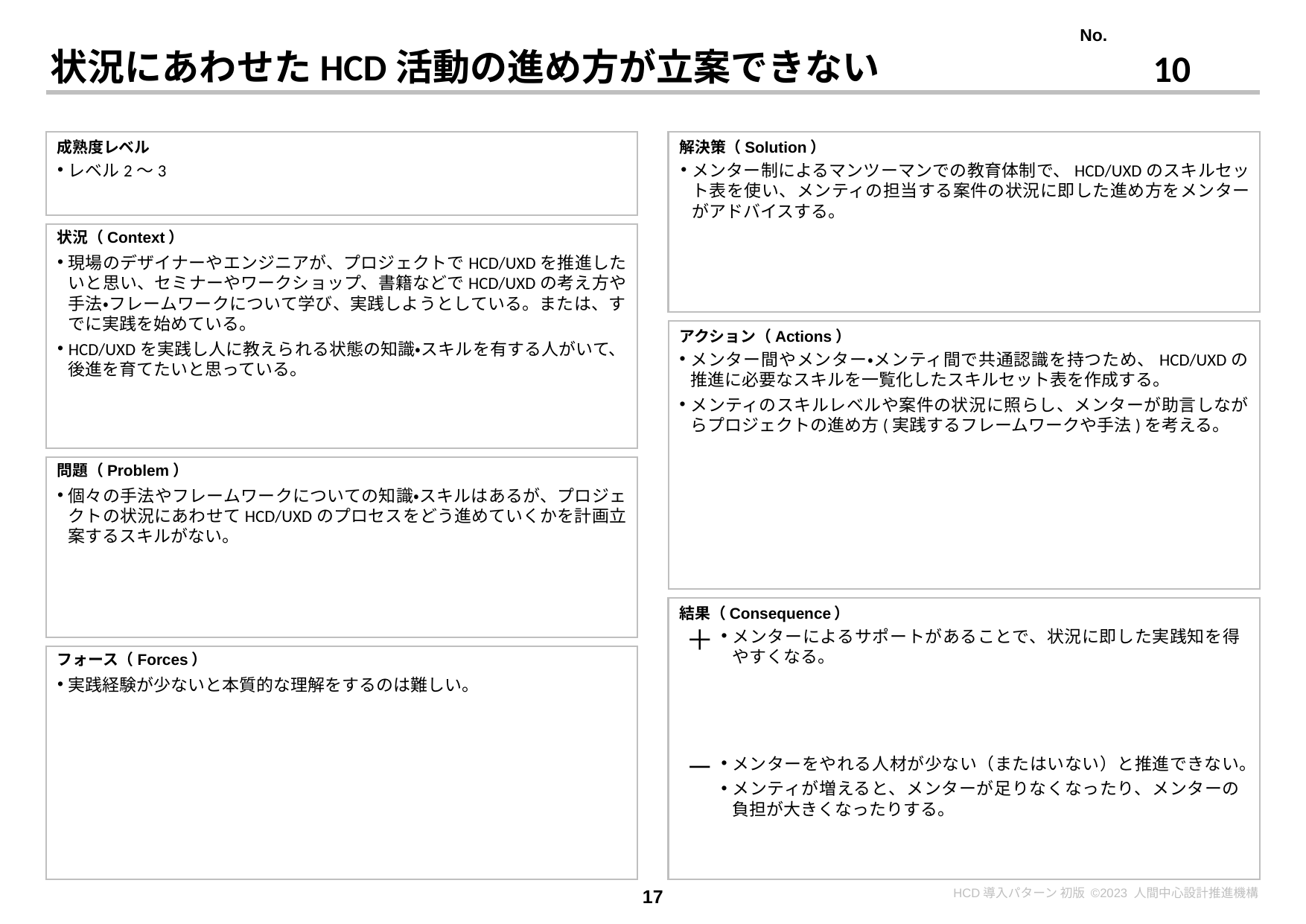

10
# 状況にあわせたHCD活動の進め方が立案できない
レベル2〜3
メンター制によるマンツーマンでの教育体制で、HCD/UXDのスキルセット表を使い、メンティの担当する案件の状況に即した進め方をメンターがアドバイスする。

現場のデザイナーやエンジニアが、プロジェクトでHCD/UXDを推進したいと思い、セミナーやワークショップ、書籍などでHCD/UXDの考え方や手法・フレームワークについて学び、実践しようとしている。または、すでに実践を始めている。
HCD/UXDを実践し人に教えられる状態の知識・スキルを有する人がいて、後進を育てたいと思っている。
メンター間やメンター・メンティ間で共通認識を持つため、HCD/UXDの推進に必要なスキルを一覧化したスキルセット表を作成する。
メンティのスキルレベルや案件の状況に照らし、メンターが助言しながらプロジェクトの進め方(実践するフレームワークや手法)を考える。
個々の手法やフレームワークについての知識・スキルはあるが、プロジェクトの状況にあわせてHCD/UXDのプロセスをどう進めていくかを計画立案するスキルがない。
メンターによるサポートがあることで、状況に即した実践知を得やすくなる。
実践経験が少ないと本質的な理解をするのは難しい。
メンターをやれる人材が少ない（またはいない）と推進できない。
メンティが増えると、メンターが足りなくなったり、メンターの負担が大きくなったりする。
17